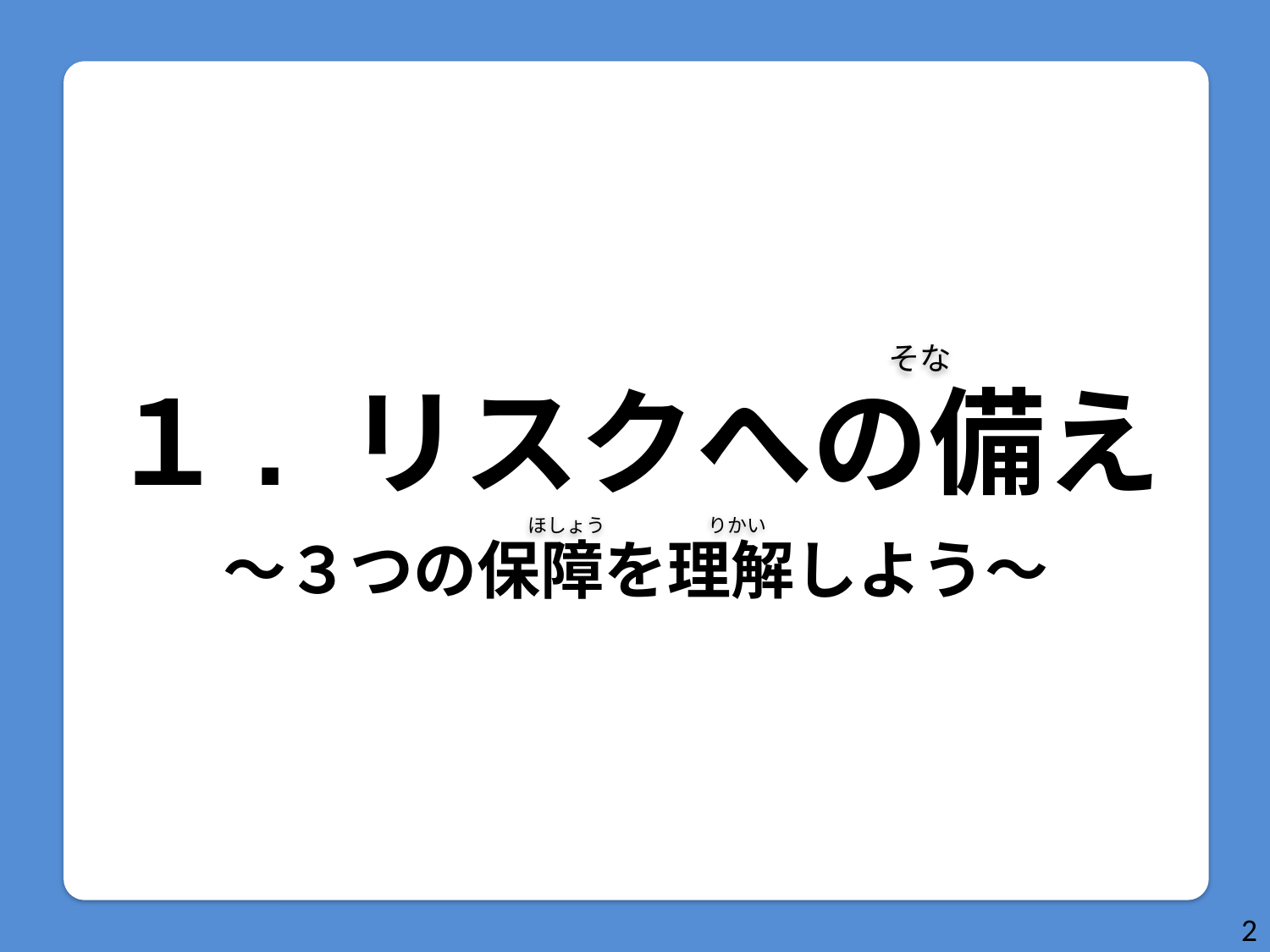

そな
１. リスクへの備え
～３つの保障を理解しよう～
ほしょう
りかい
2